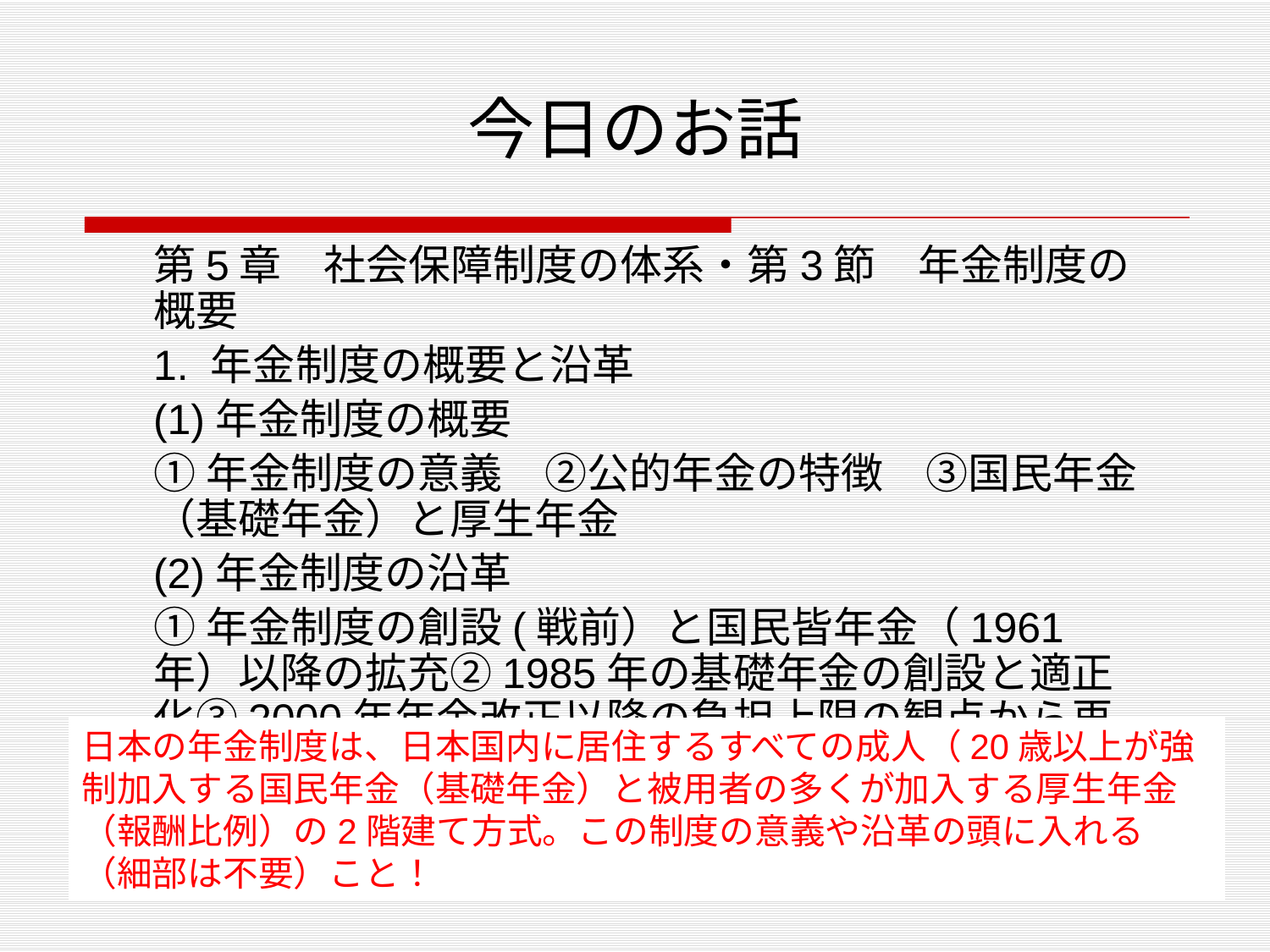

# 今日のお話
第5章　社会保障制度の体系・第3節　年金制度の概要
1. 年金制度の概要と沿革
(1)年金制度の概要
①年金制度の意義　②公的年金の特徴　③国民年金（基礎年金）と厚生年金
(2)年金制度の沿革
➀年金制度の創設(戦前）と国民皆年金（1961年）以降の拡充②1985年の基礎年金の創設と適正化➂2000年年金改正以降の負担上限の観点から再編

日本の年金制度は、日本国内に居住するすべての成人（20歳以上が強制加入する国民年金（基礎年金）と被用者の多くが加入する厚生年金（報酬比例）の2階建て方式。この制度の意義や沿革の頭に入れる（細部は不要）こと！
2